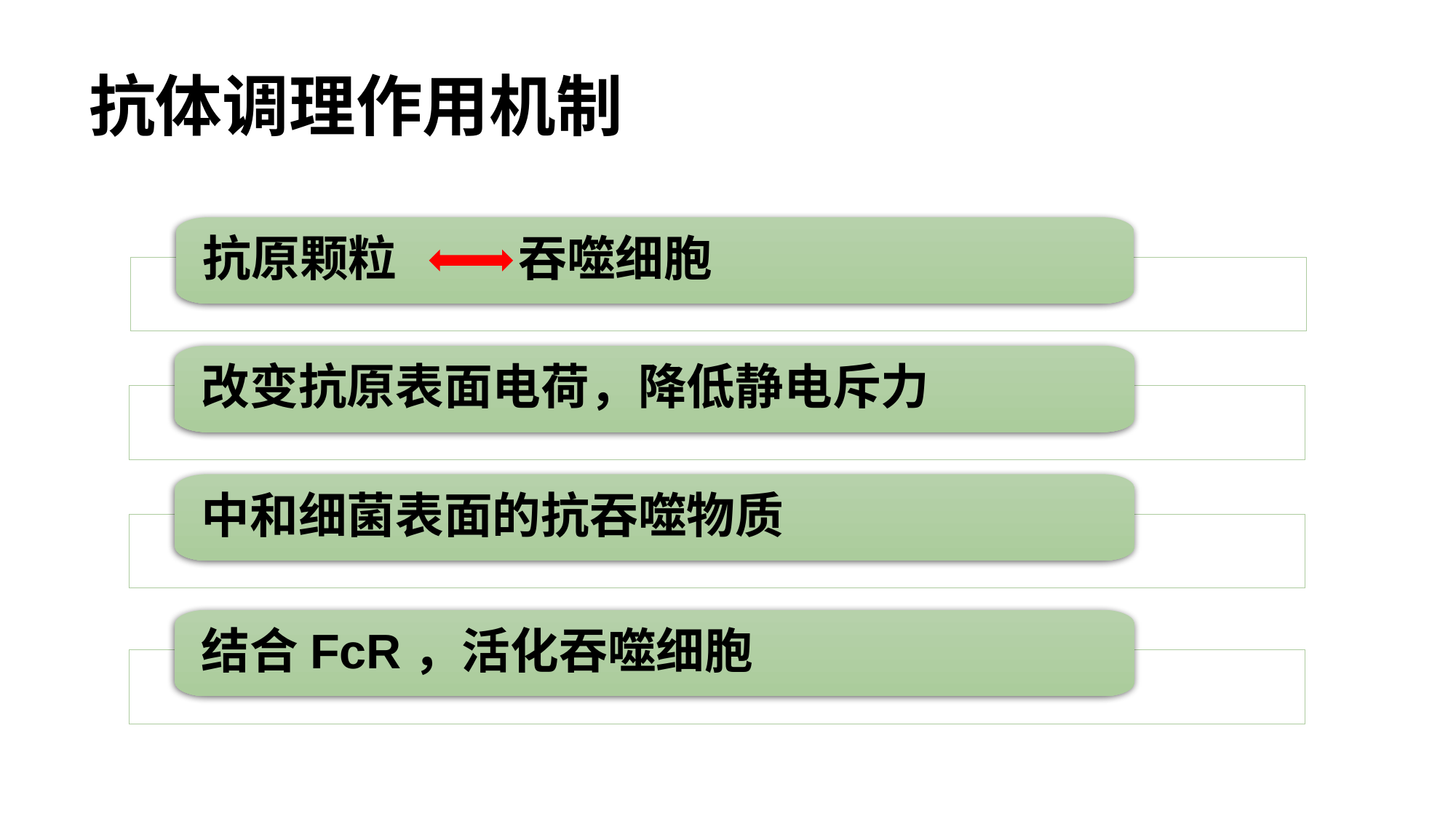

# 抗体调理作用机制
抗原颗粒           吞噬细胞

改变抗原表面电荷，降低静电斥力

中和细菌表面的抗吞噬物质

结合FcR，活化吞噬细胞